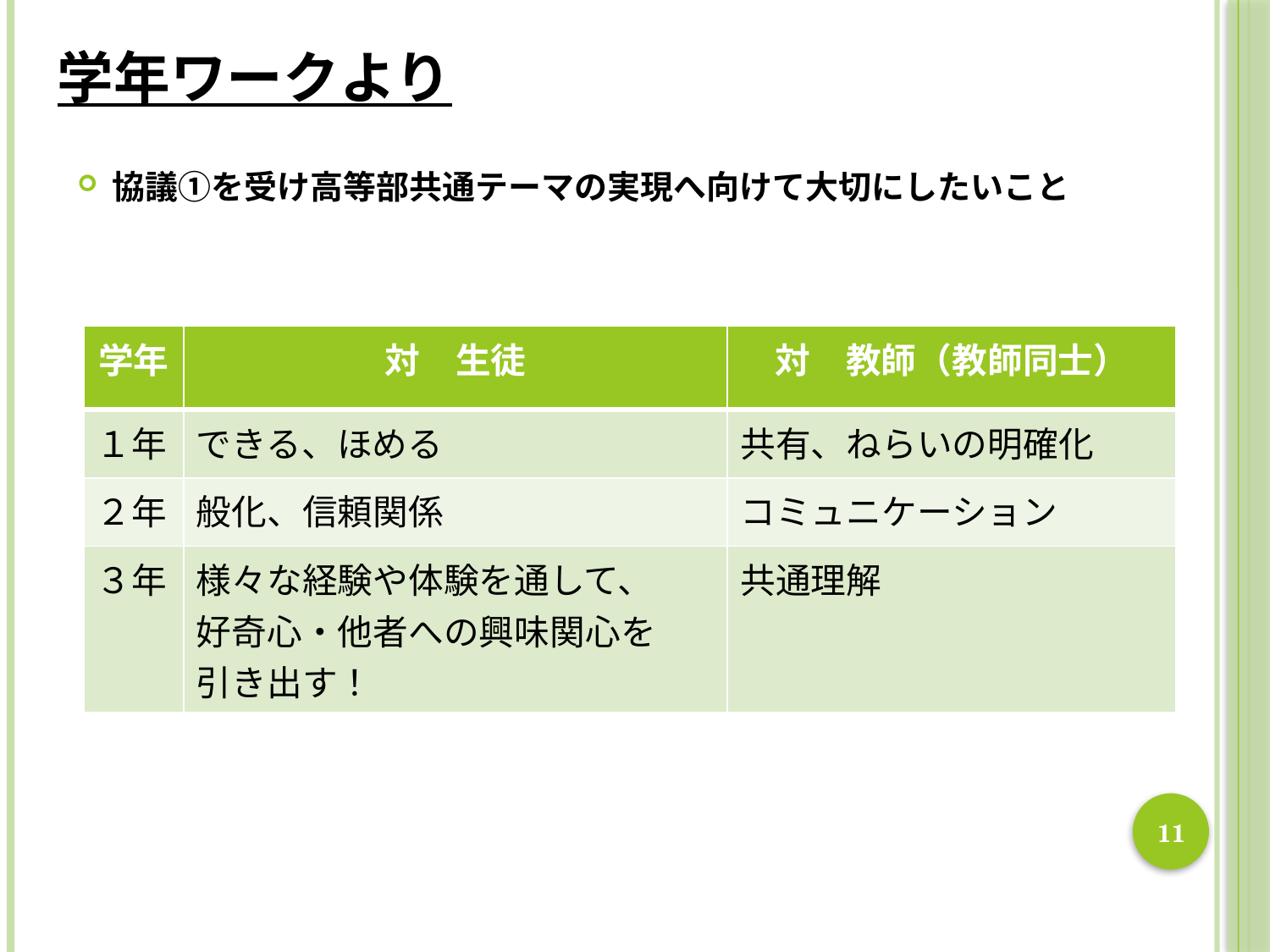

学年ワークより
協議①を受け高等部共通テーマの実現へ向けて大切にしたいこと
| 学年 | 対　生徒 | 対　教師（教師同士） |
| --- | --- | --- |
| １年 | できる、ほめる | 共有、ねらいの明確化 |
| ２年 | 般化、信頼関係 | コミュニケーション |
| ３年 | 様々な経験や体験を通して、 好奇心・他者への興味関心を 引き出す！ | 共通理解 |
11